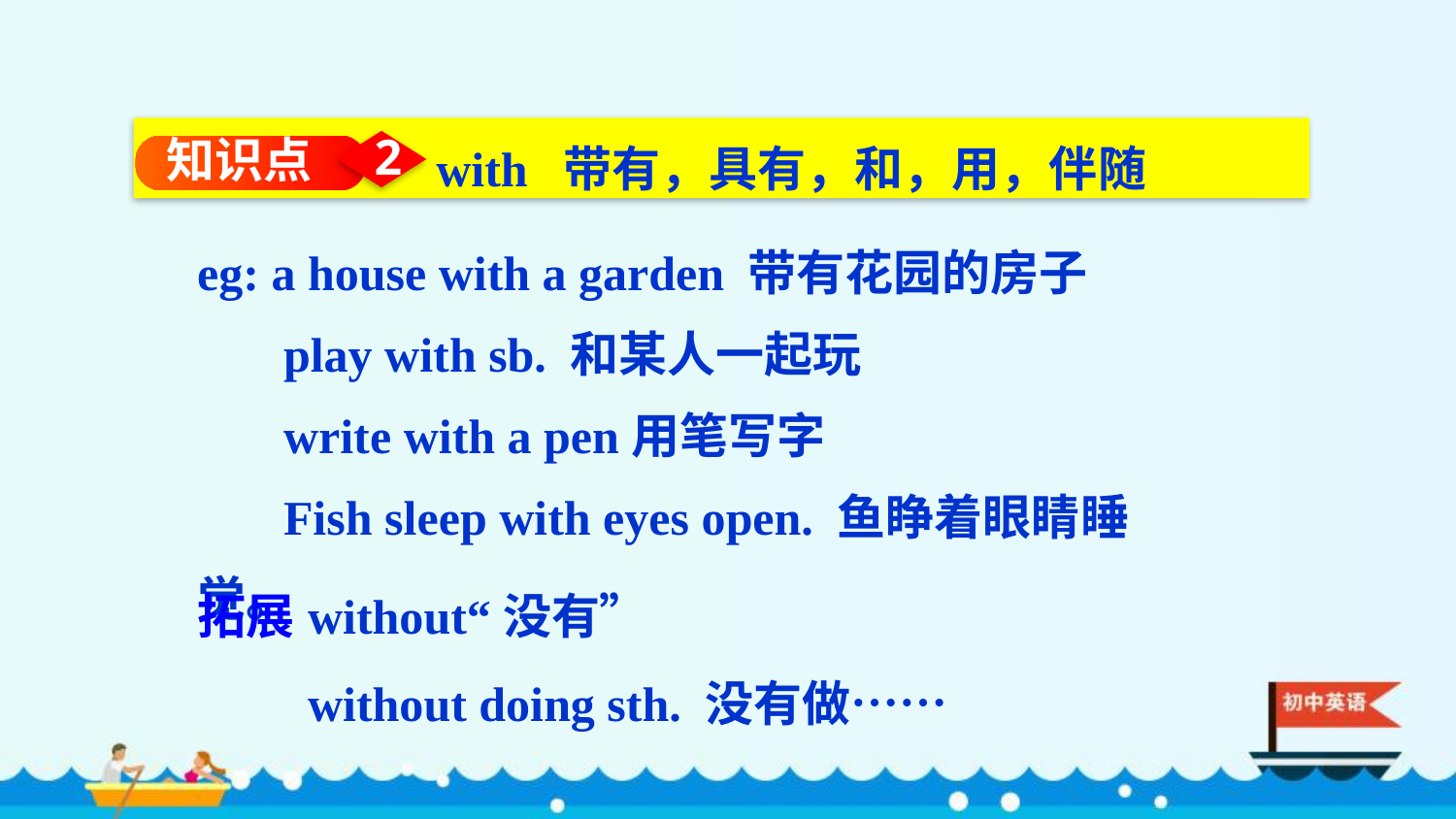

with  带有，具有，和，用，伴随

知识点
2

eg: a house with a garden 带有花园的房子
play with sb. 和某人一起玩
write with a pen用笔写字
Fish sleep with eyes open. 鱼睁着眼睛睡觉。
without“没有”
without doing sth. 没有做……
拓展